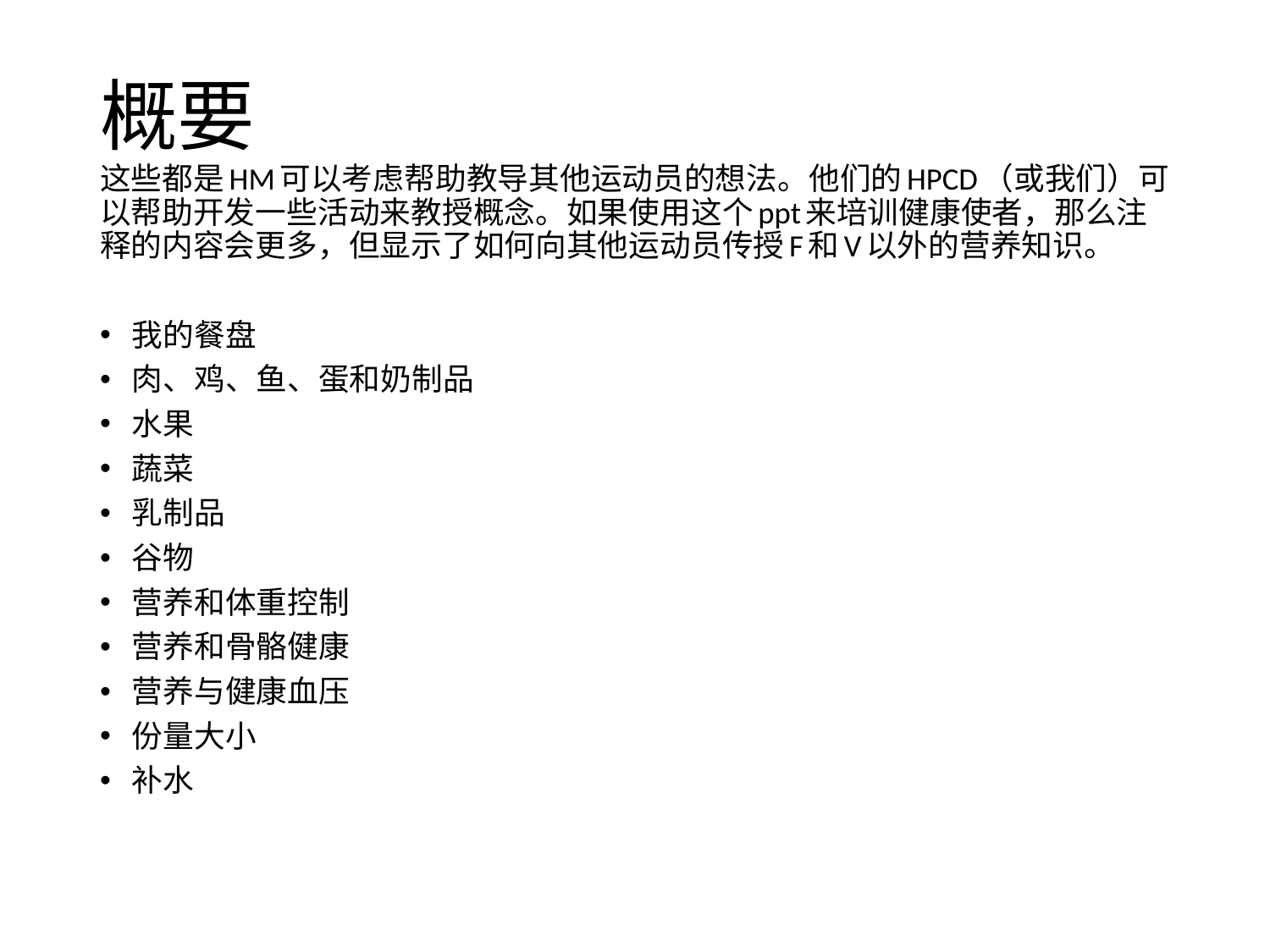

# 概要
这些都是HM可以考虑帮助教导其他运动员的想法。他们的HPCD（或我们）可以帮助开发一些活动来教授概念。如果使用这个ppt来培训健康使者，那么注释的内容会更多，但显示了如何向其他运动员传授F和V以外的营养知识。

我的餐盘
肉、鸡、鱼、蛋和奶制品
水果
蔬菜
乳制品
谷物
营养和体重控制
营养和骨骼健康
营养与健康血压
份量大小
补水